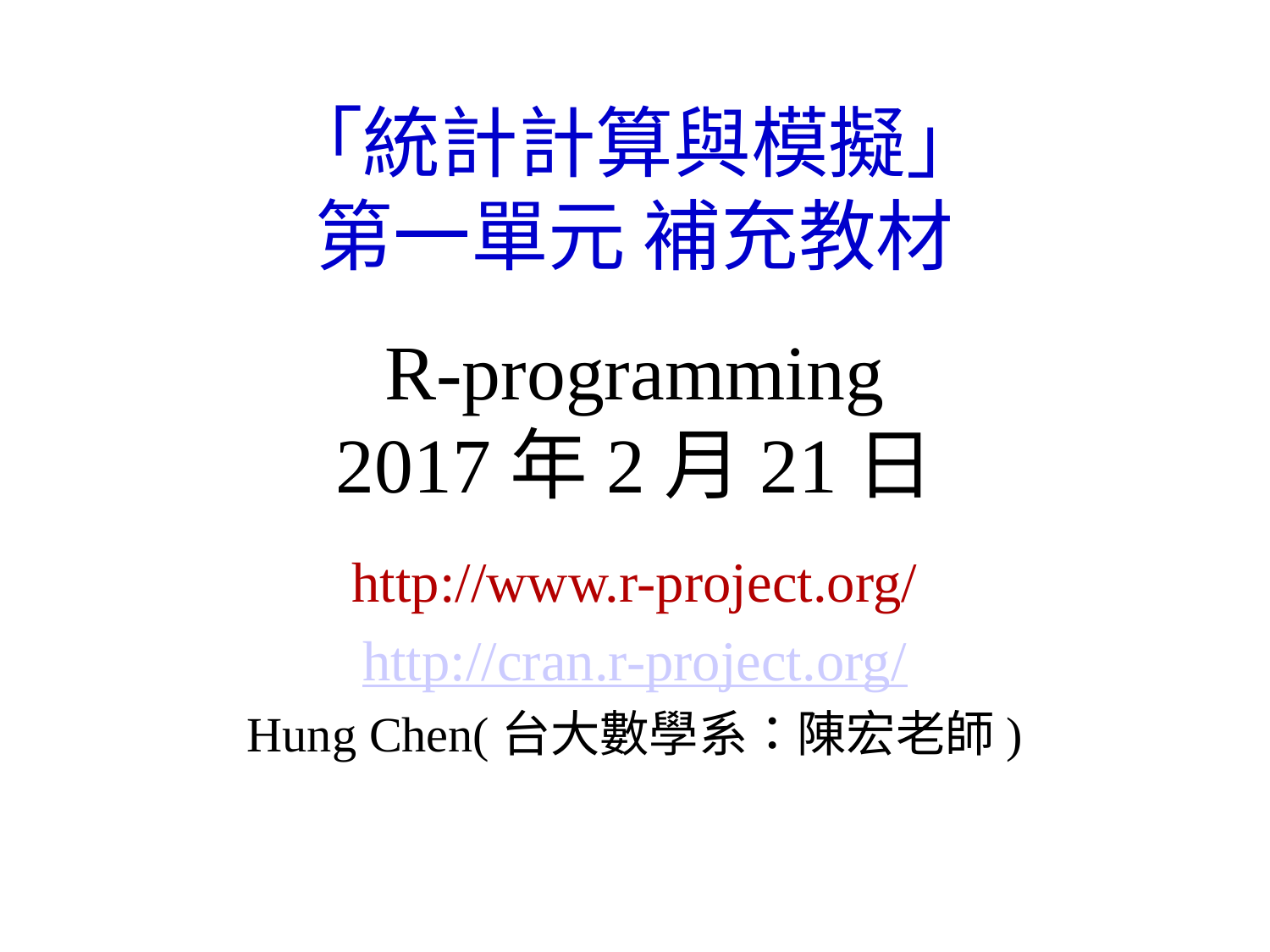

# 「統計計算與模擬」 第一單元 補充教材 R-programming 2017年2月21日
http://www.r-project.org/
http://cran.r-project.org/
Hung Chen(台大數學系：陳宏老師)